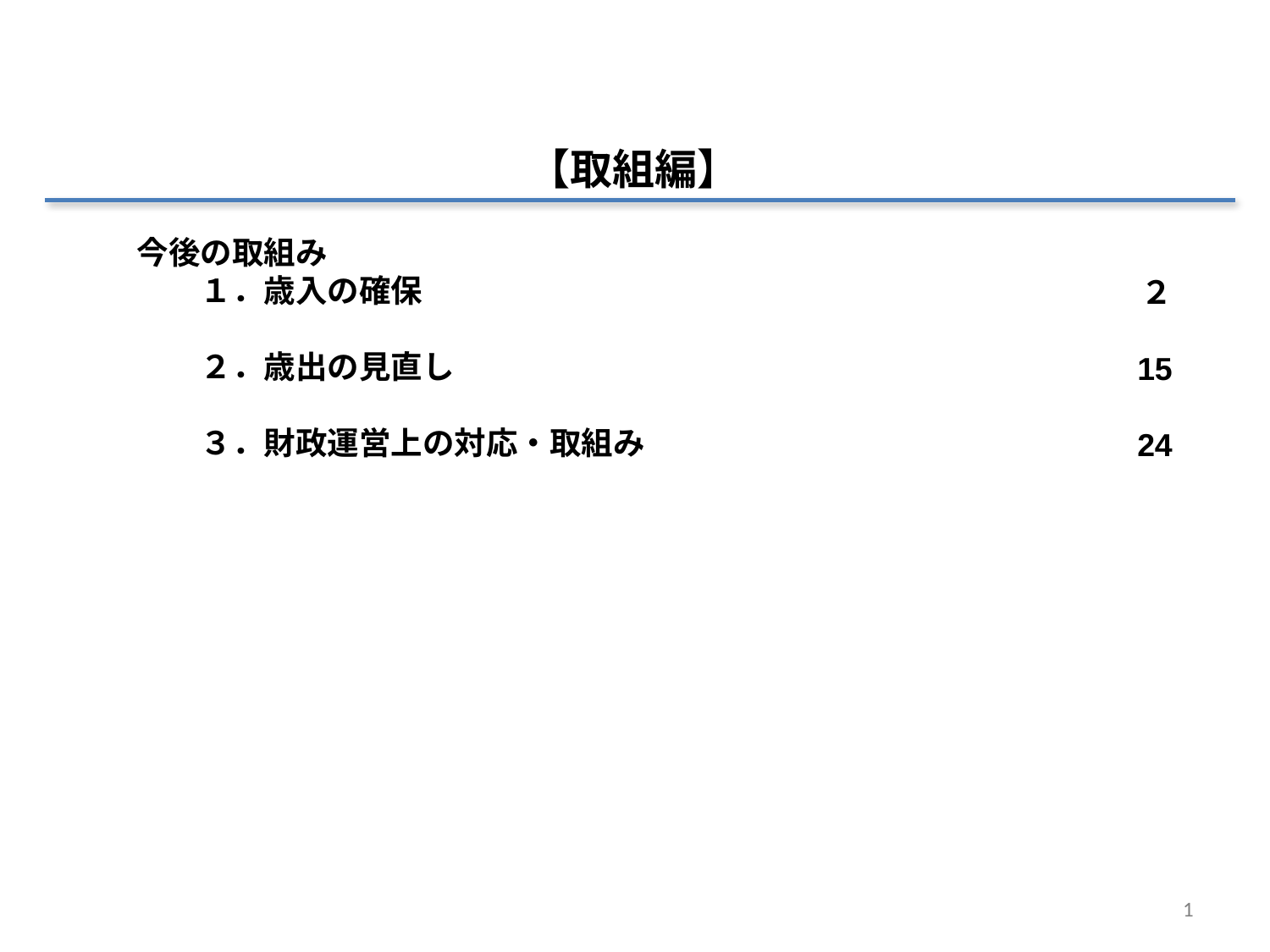

【取組編】
今後の取組み
　　１．歳入の確保

　　２．歳出の見直し

　　３．財政運営上の対応・取組み
２

15

24

1